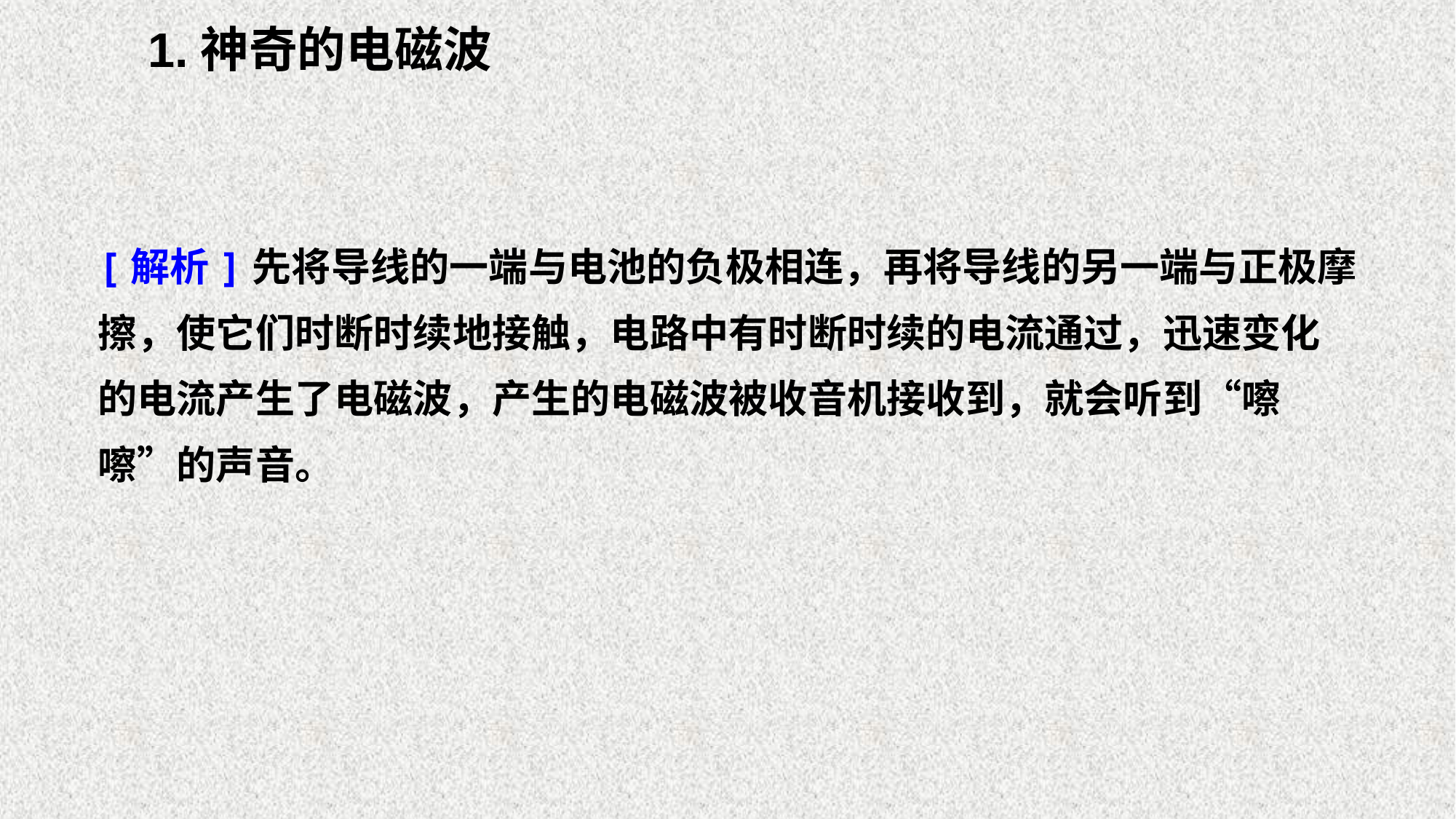

1.神奇的电磁波
[解析]先将导线的一端与电池的负极相连，再将导线的另一端与正极摩擦，使它们时断时续地接触，电路中有时断时续的电流通过，迅速变化的电流产生了电磁波，产生的电磁波被收音机接收到，就会听到“嚓嚓”的声音。